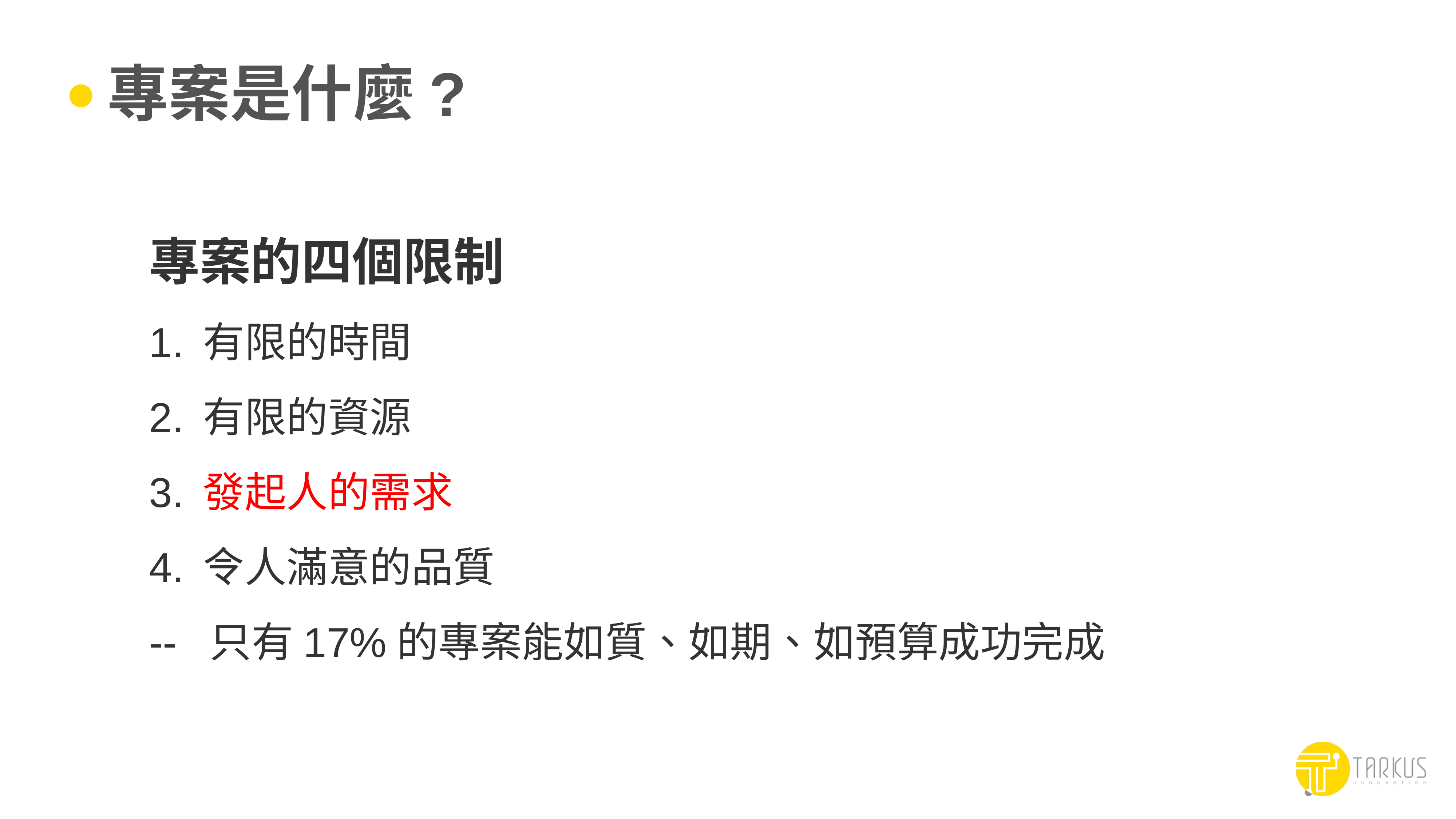

# 專案是什麼?
專案的四個限制
 有限的時間
 有限的資源
 發起人的需求
 令人滿意的品質
--  只有17%的專案能如質、如期、如預算成功完成